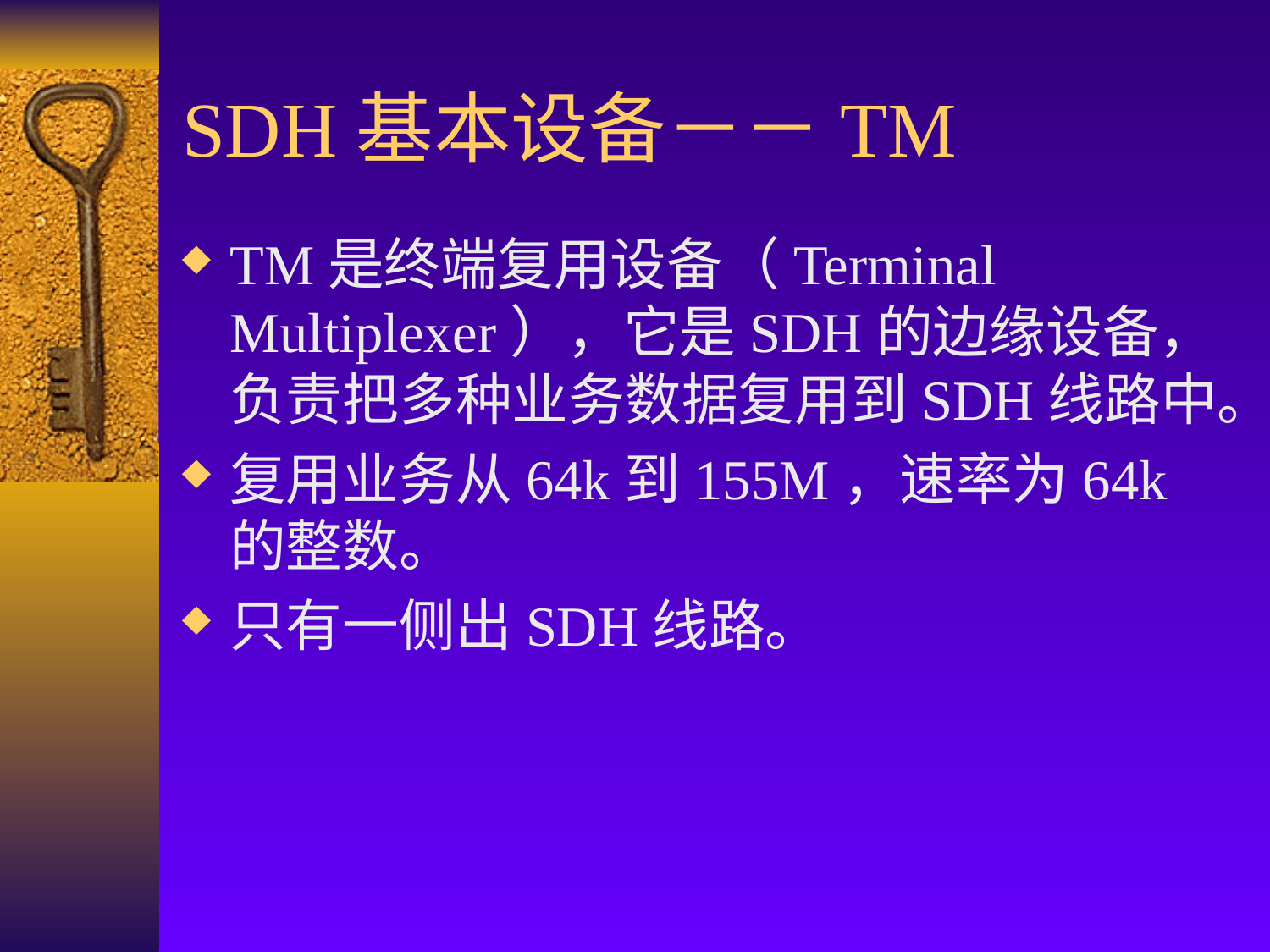

# SDH基本设备－－TM
TM是终端复用设备（Terminal Multiplexer），它是SDH的边缘设备，负责把多种业务数据复用到SDH线路中。
复用业务从64k到155M，速率为64k的整数。
只有一侧出SDH线路。